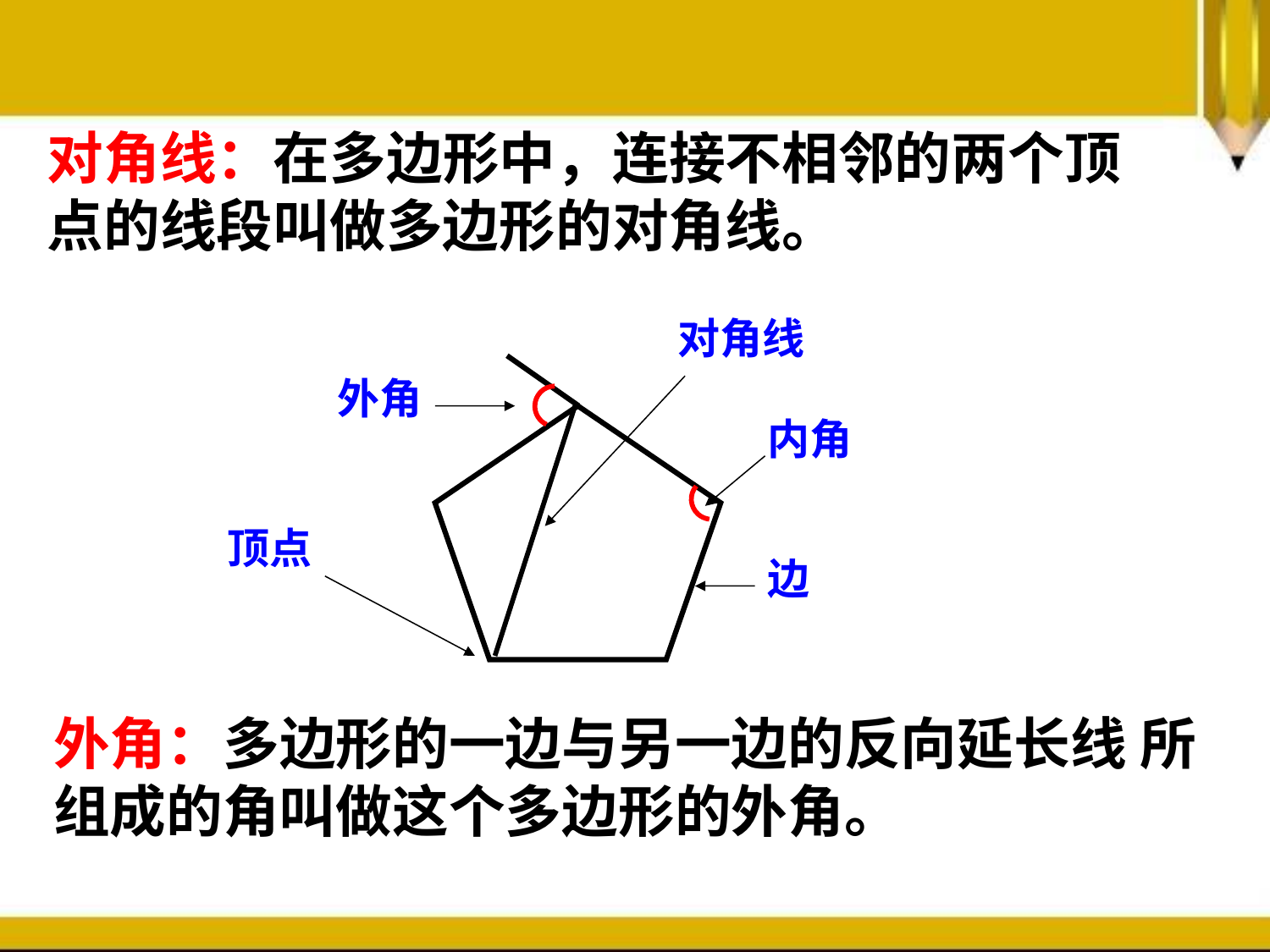

对角线：在多边形中，连接不相邻的两个顶   点的线段叫做多边形的对角线。
对角线

外角

内角

顶点
边

外角：多边形的一边与另一边的反向延长线 所组成的角叫做这个多边形的外角。